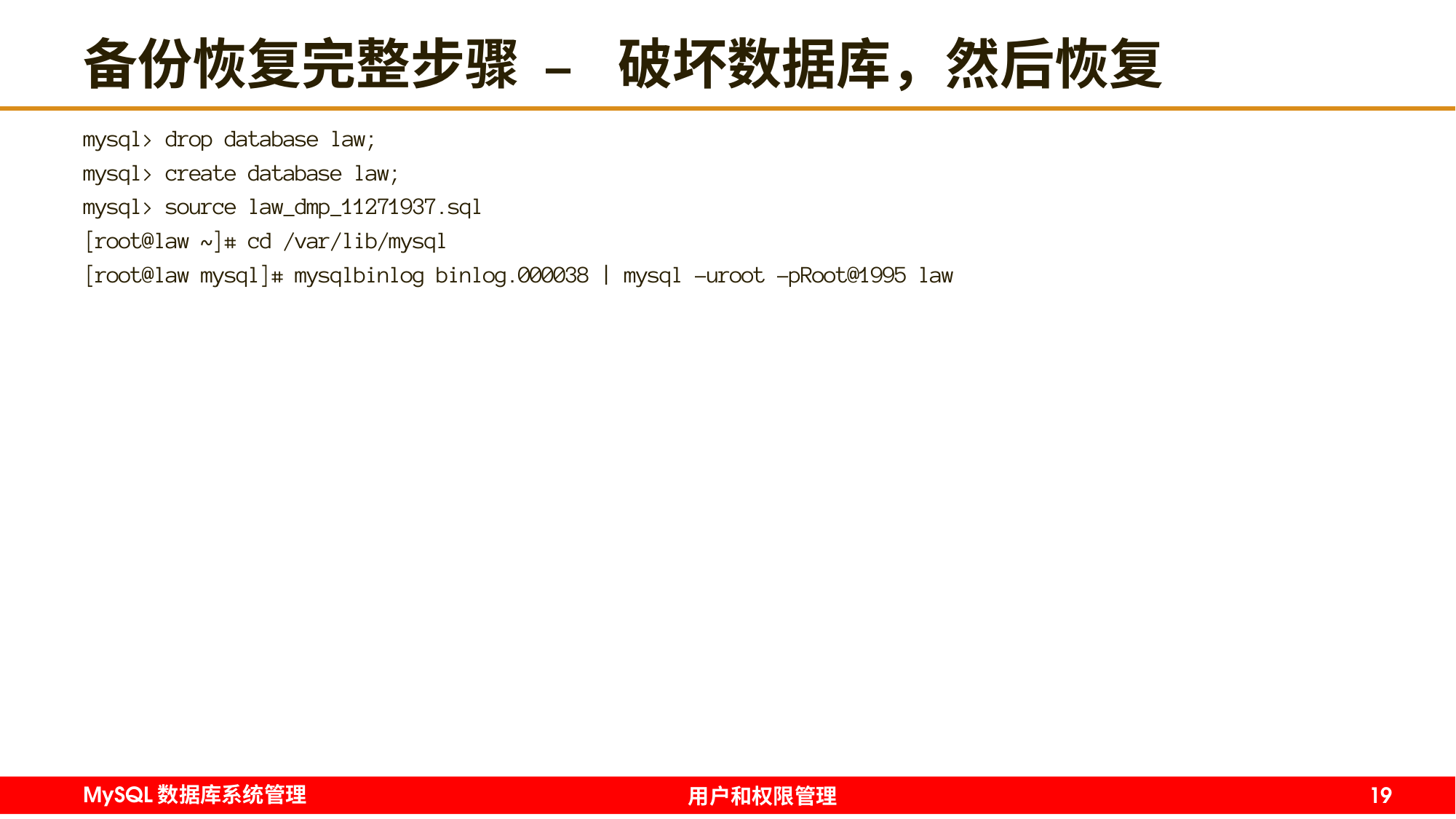

# 备份恢复完整步骤 - 破坏数据库，然后恢复
mysql> drop database law;
mysql> create database law;
mysql> source law_dmp_11271937.sql
[root@law ~]# cd /var/lib/mysql
[root@law mysql]# mysqlbinlog binlog.000038 | mysql -uroot -pRoot@1995 law